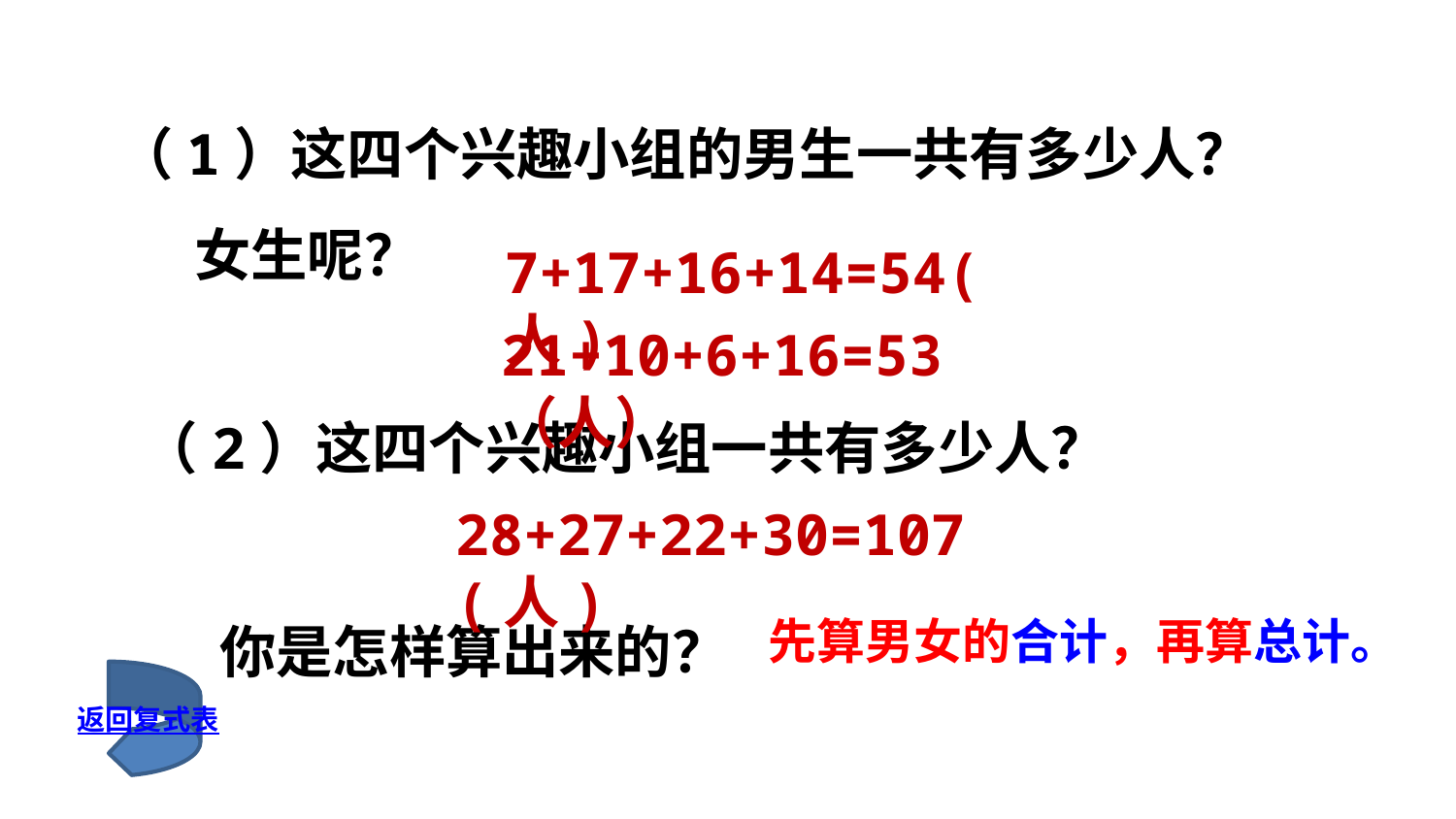

（1）这四个兴趣小组的男生一共有多少人？
     女生呢？
7+17+16+14=54(人)
21+10+6+16=53（人）
（2）这四个兴趣小组一共有多少人？

     你是怎样算出来的？
28+27+22+30=107 (人)
先算男女的合计，再算总计。

返回复式表